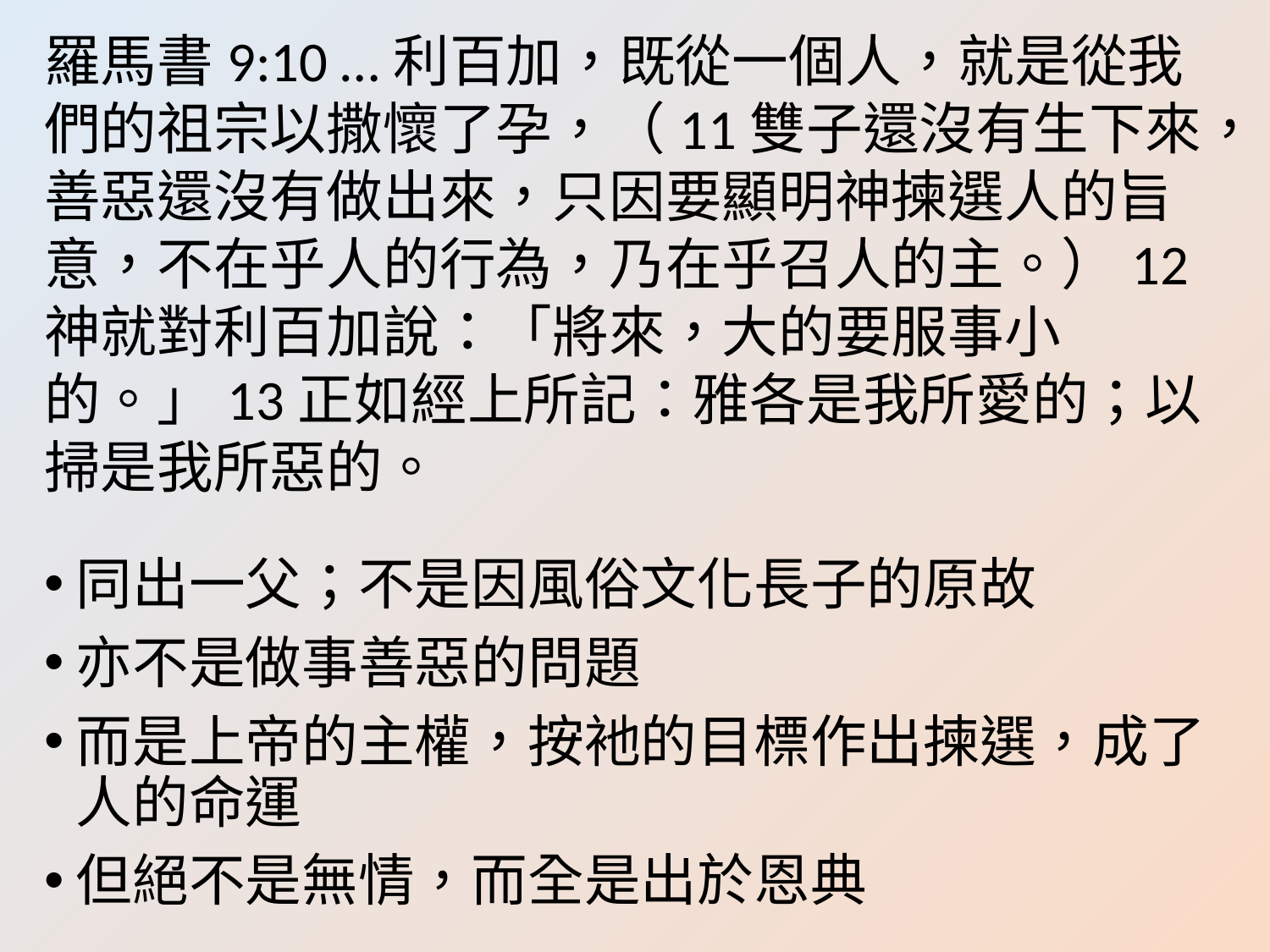

羅馬書9:10 …利百加，既從一個人，就是從我們的祖宗以撒懷了孕，（11雙子還沒有生下來，善惡還沒有做出來，只因要顯明神揀選人的旨意，不在乎人的行為，乃在乎召人的主。）12神就對利百加說：「將來，大的要服事小的。」13正如經上所記：雅各是我所愛的；以掃是我所惡的。

同出一父；不是因風俗文化長子的原故
亦不是做事善惡的問題
而是上帝的主權，按衪的目標作出揀選，成了人的命運
但絕不是無情，而全是出於恩典